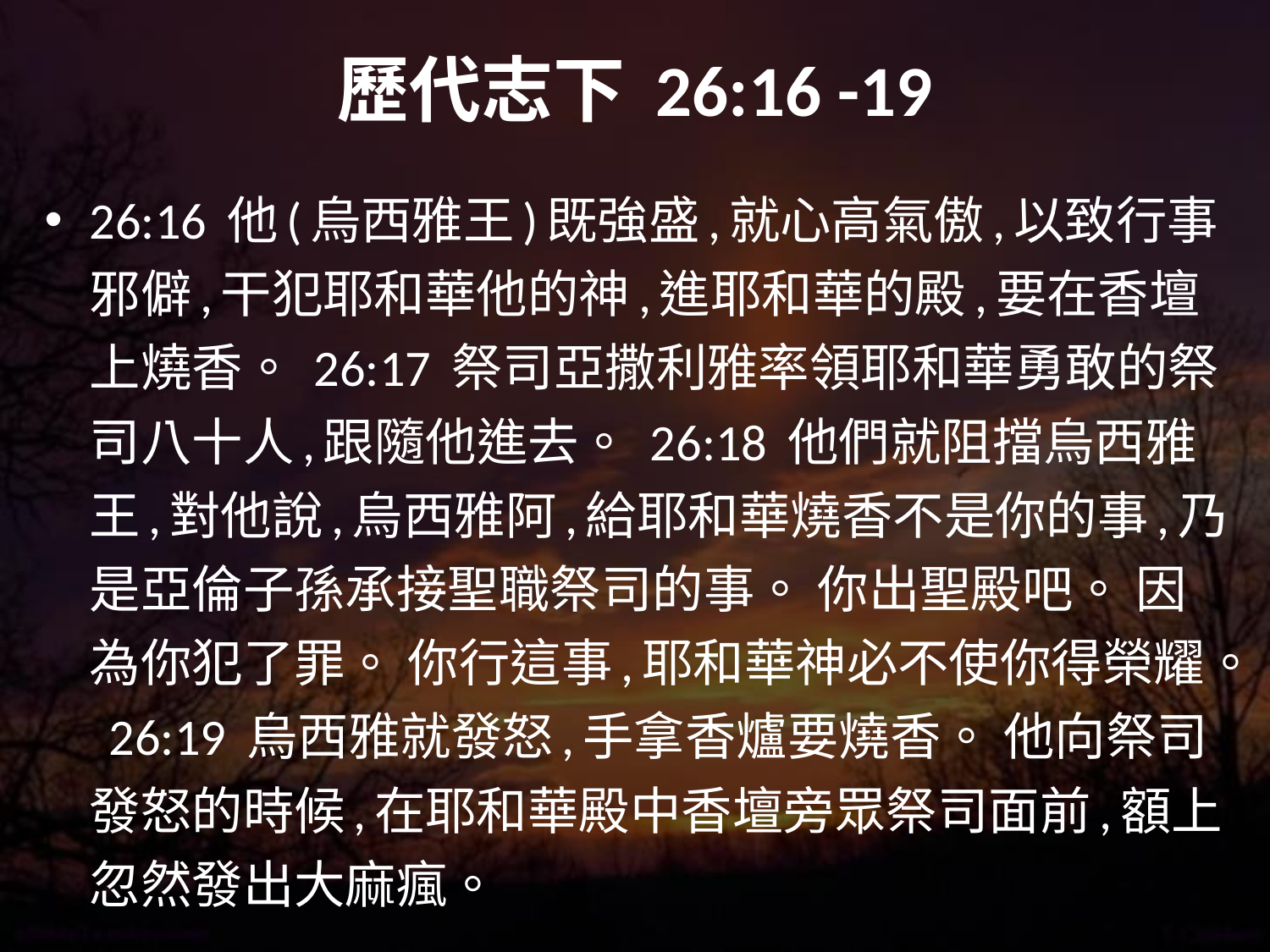

# 歷代志下 26:16 -19
26:16 他(烏西雅王)既強盛,就心高氣傲,以致行事邪僻,干犯耶和華他的神,進耶和華的殿,要在香壇上燒香。 26:17 祭司亞撒利雅率領耶和華勇敢的祭司八十人,跟隨他進去。 26:18 他們就阻擋烏西雅王,對他說,烏西雅阿,給耶和華燒香不是你的事,乃是亞倫子孫承接聖職祭司的事。 你出聖殿吧。 因為你犯了罪。 你行這事,耶和華神必不使你得榮耀。 26:19 烏西雅就發怒,手拿香爐要燒香。 他向祭司發怒的時候,在耶和華殿中香壇旁眾祭司面前,額上忽然發出大麻瘋。